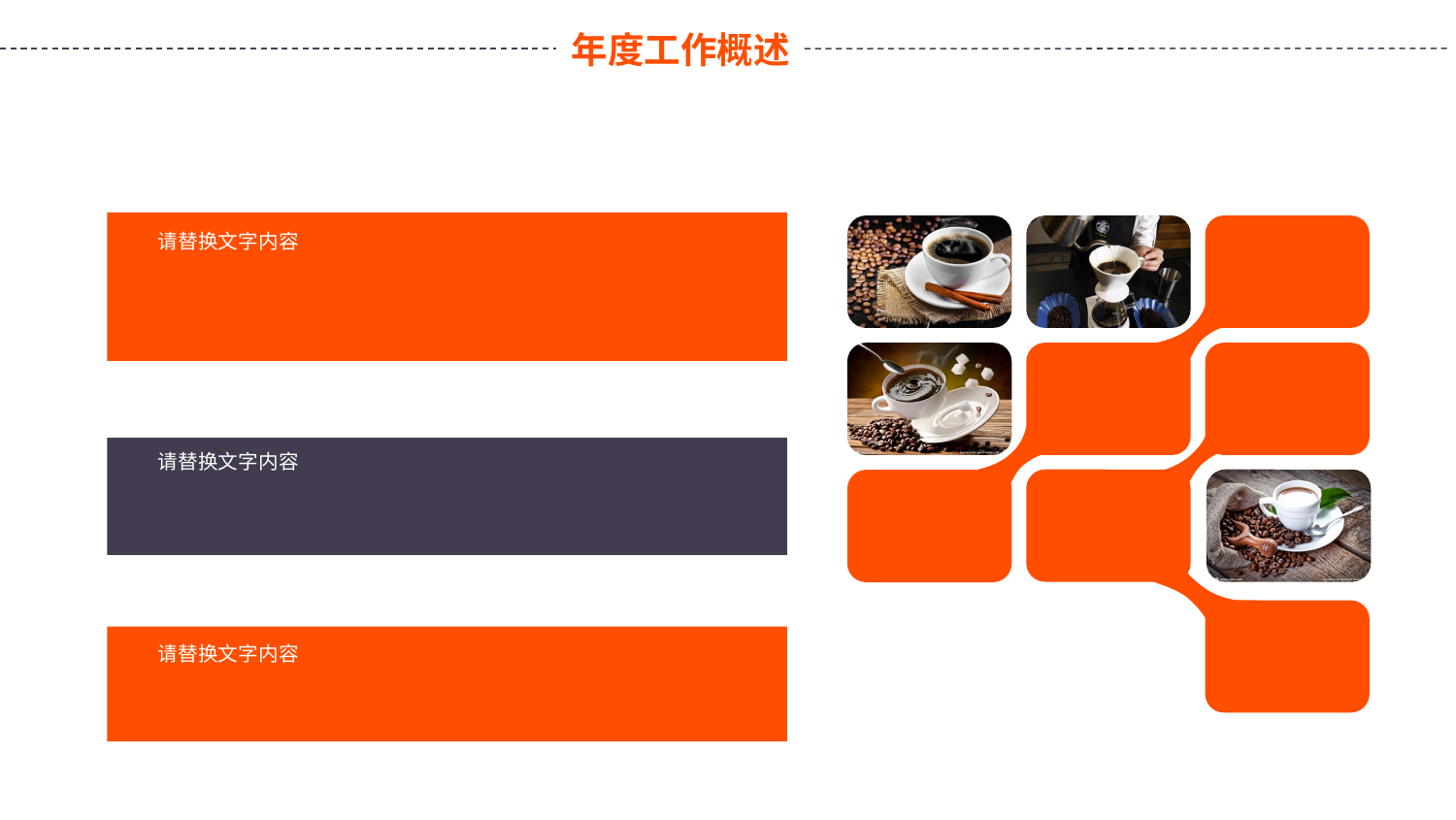

Click On Add Related Title Words
点击添加相关标题文字

请替换文字内容

请替换文字内容

请替换文字内容